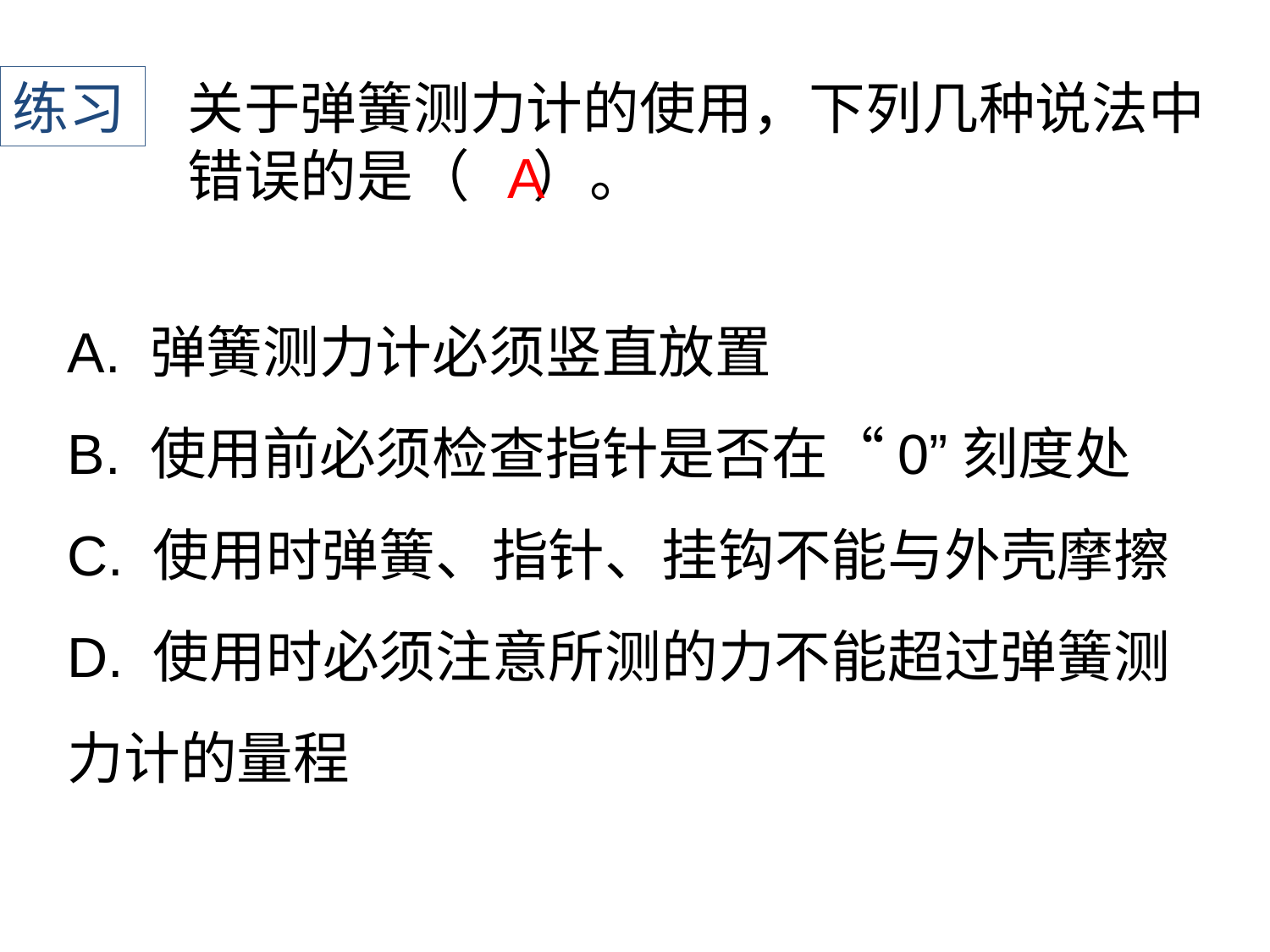

练习
关于弹簧测力计的使用，下列几种说法中错误的是（     ）。
A
A. 弹簧测力计必须竖直放置
B. 使用前必须检查指针是否在“0”刻度处
C. 使用时弹簧、指针、挂钩不能与外壳摩擦
D. 使用时必须注意所测的力不能超过弹簧测力计的量程